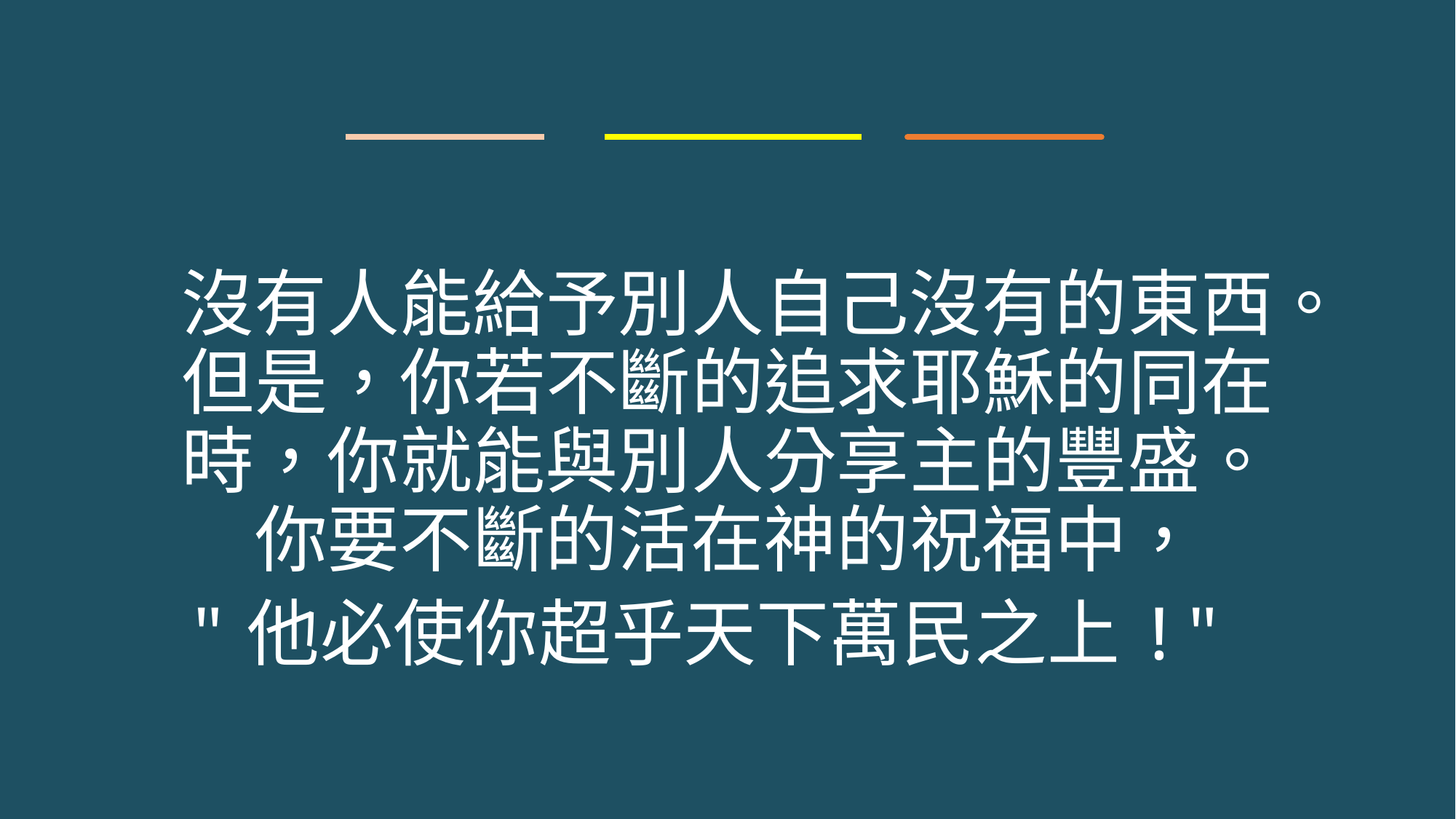

沒有人能給予別人自己沒有的東西。但是，你若不斷的追求耶穌的同在時，你就能與別人分享主的豐盛。你要不斷的活在神的祝福中，
"他必使你超乎天下萬民之上!"